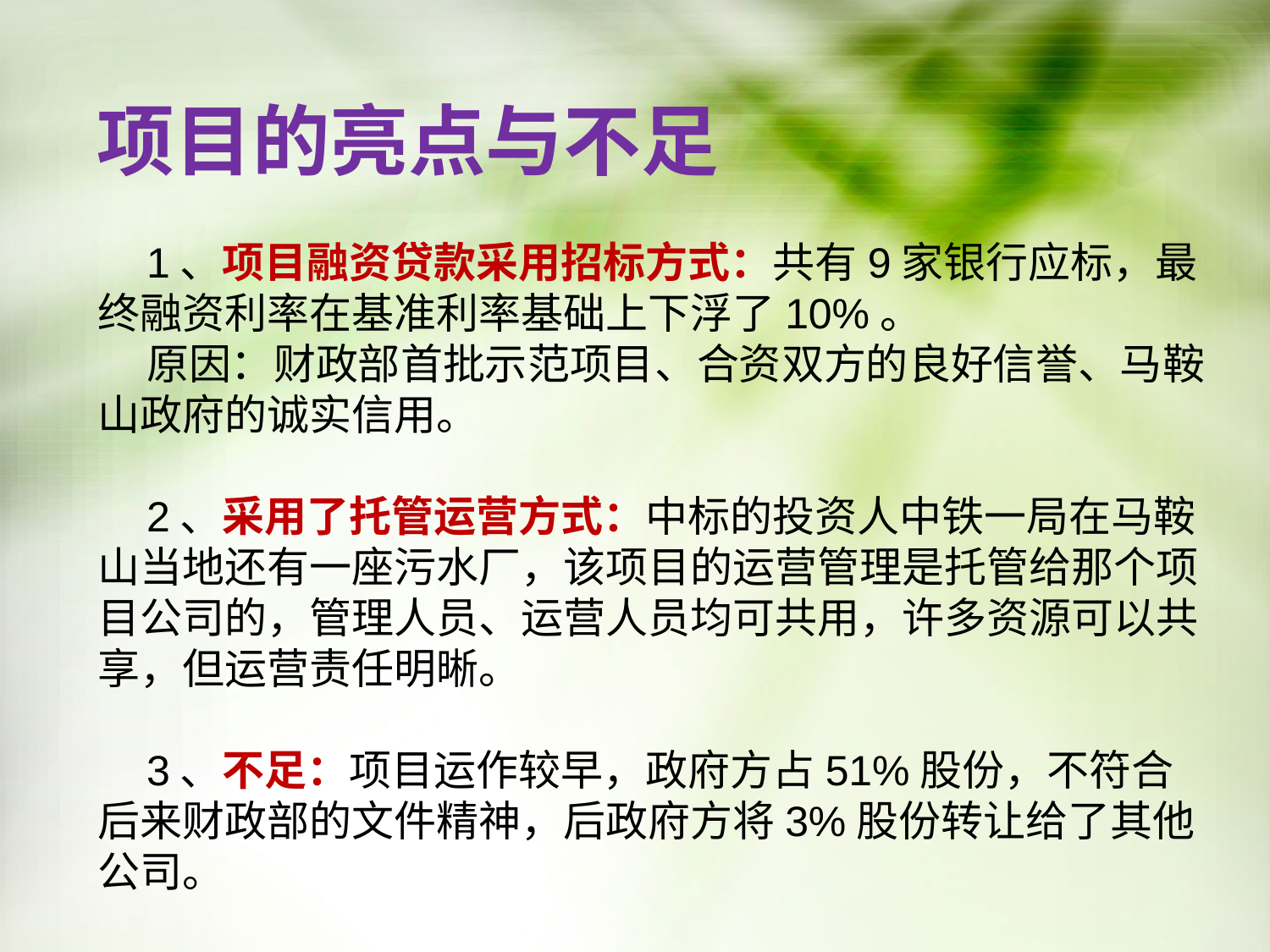

项目的亮点与不足
1、项目融资贷款采用招标方式：共有9家银行应标，最终融资利率在基准利率基础上下浮了10%。
原因：财政部首批示范项目、合资双方的良好信誉、马鞍山政府的诚实信用。

2、采用了托管运营方式：中标的投资人中铁一局在马鞍山当地还有一座污水厂，该项目的运营管理是托管给那个项目公司的，管理人员、运营人员均可共用，许多资源可以共享，但运营责任明晰。

3、不足：项目运作较早，政府方占51%股份，不符合后来财政部的文件精神，后政府方将3%股份转让给了其他公司。